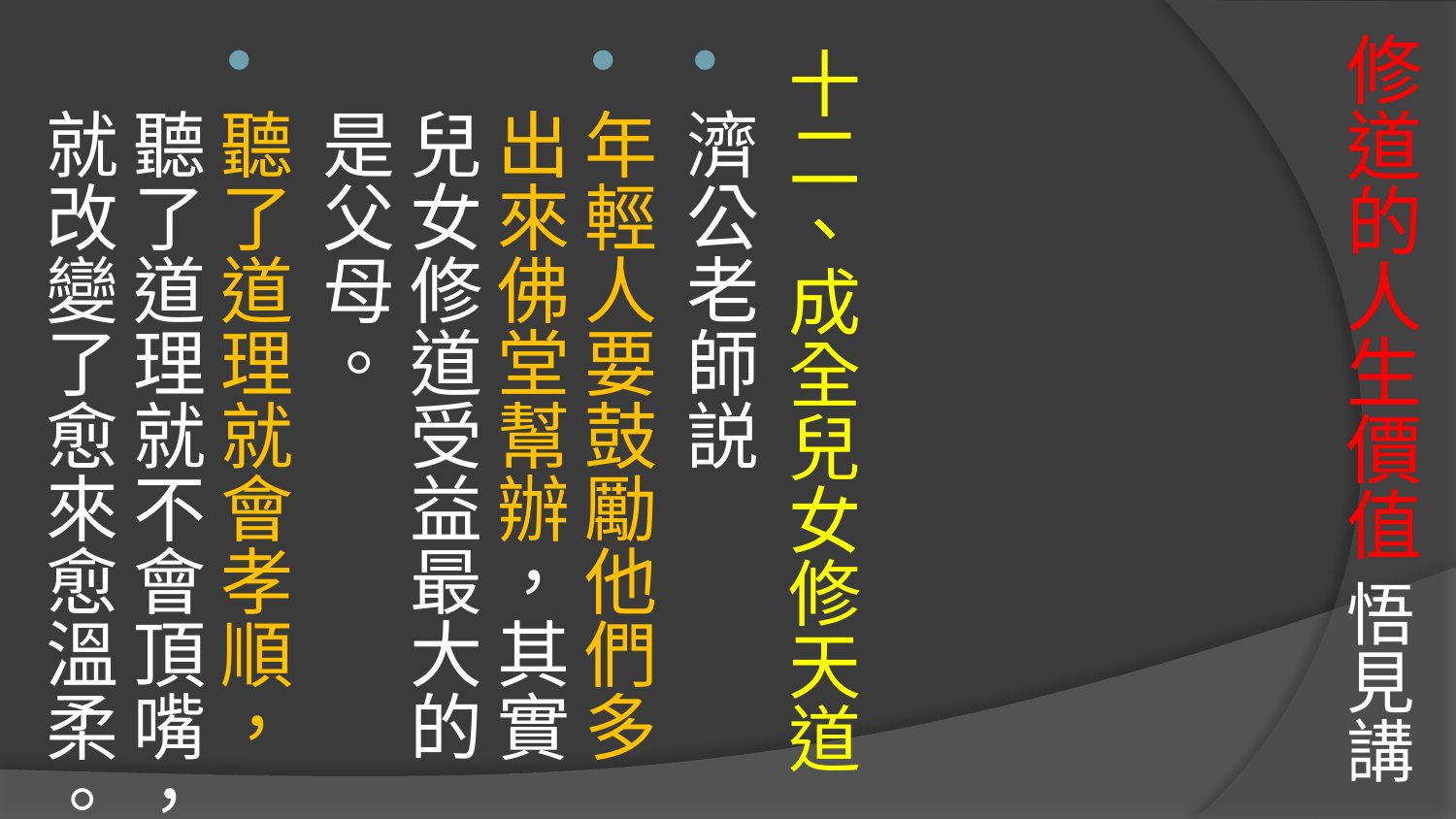

# 修道的人生價值 悟見講
十二、成全兒女修天道
濟公老師説
年輕人要鼓勵他們多出來佛堂幫辦，其實兒女修道受益最大的是父母。
聽了道理就會孝順，聽了道理就不會頂嘴，就改變了愈來愈溫柔。